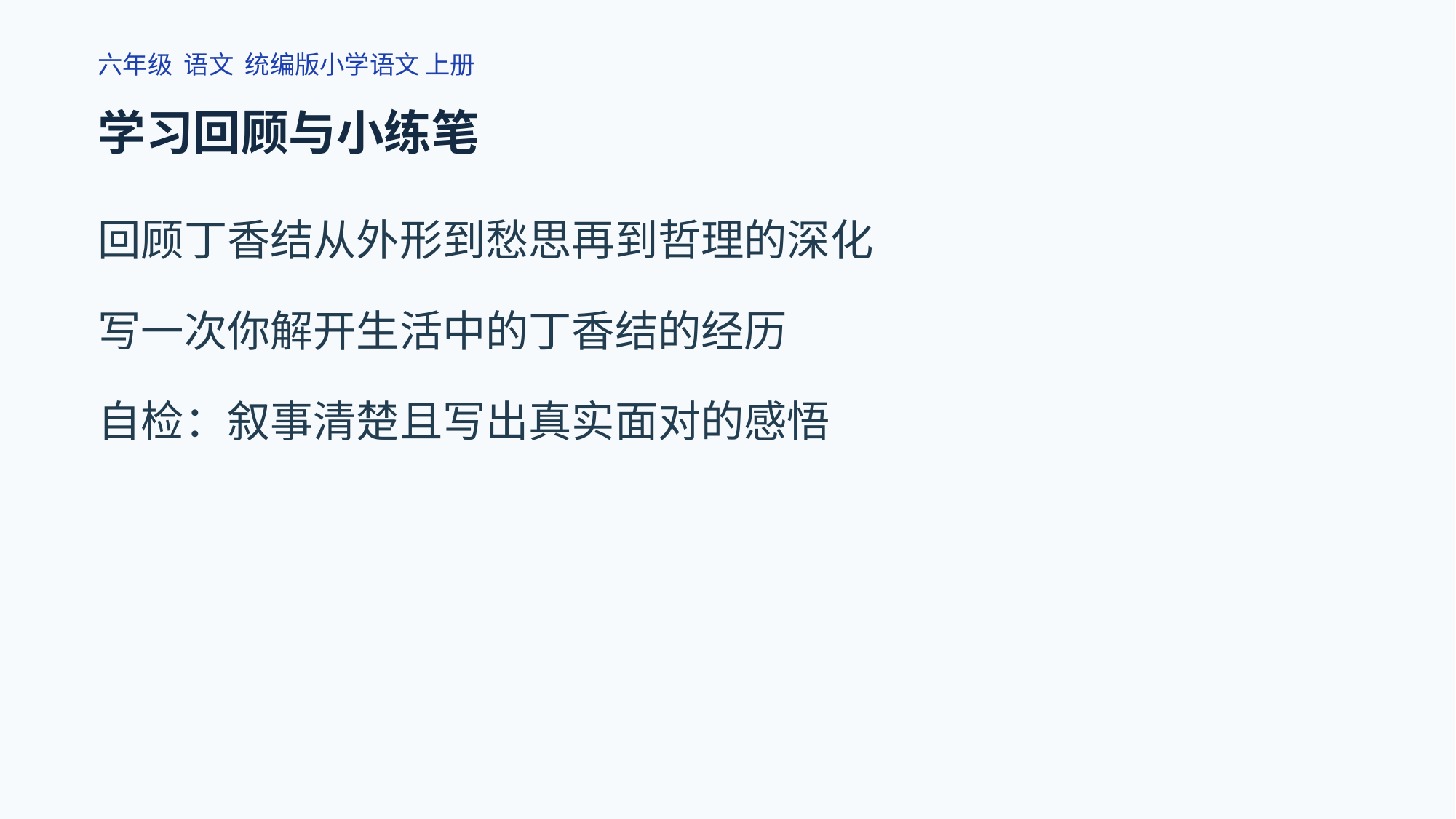

六年级  语文  统编版小学语文 上册
学习回顾与小练笔
回顾丁香结从外形到愁思再到哲理的深化
写一次你解开生活中的丁香结的经历
自检：叙事清楚且写出真实面对的感悟